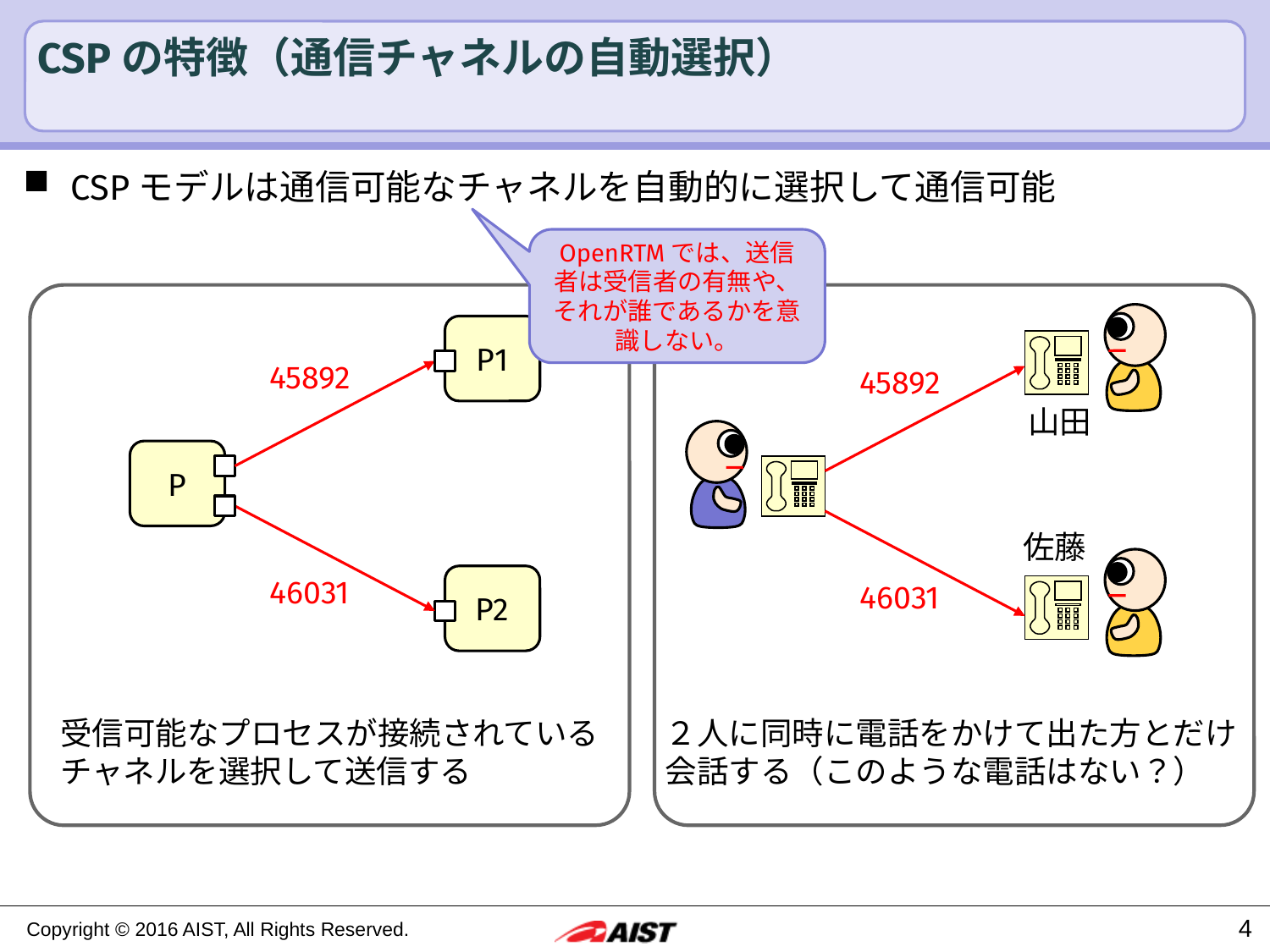

# CSPの特徴（通信チャネルの自動選択）

CSPモデルは通信可能なチャネルを自動的に選択して通信可能
OpenRTMでは、送信者は受信者の有無や、それが誰であるかを意識しない。

P1

45892

45892
山田

P

佐藤

46031
P2
46031

２人に同時に電話をかけて出た方とだけ会話する（このような電話はない？）
受信可能なプロセスが接続されている
チャネルを選択して送信する
4